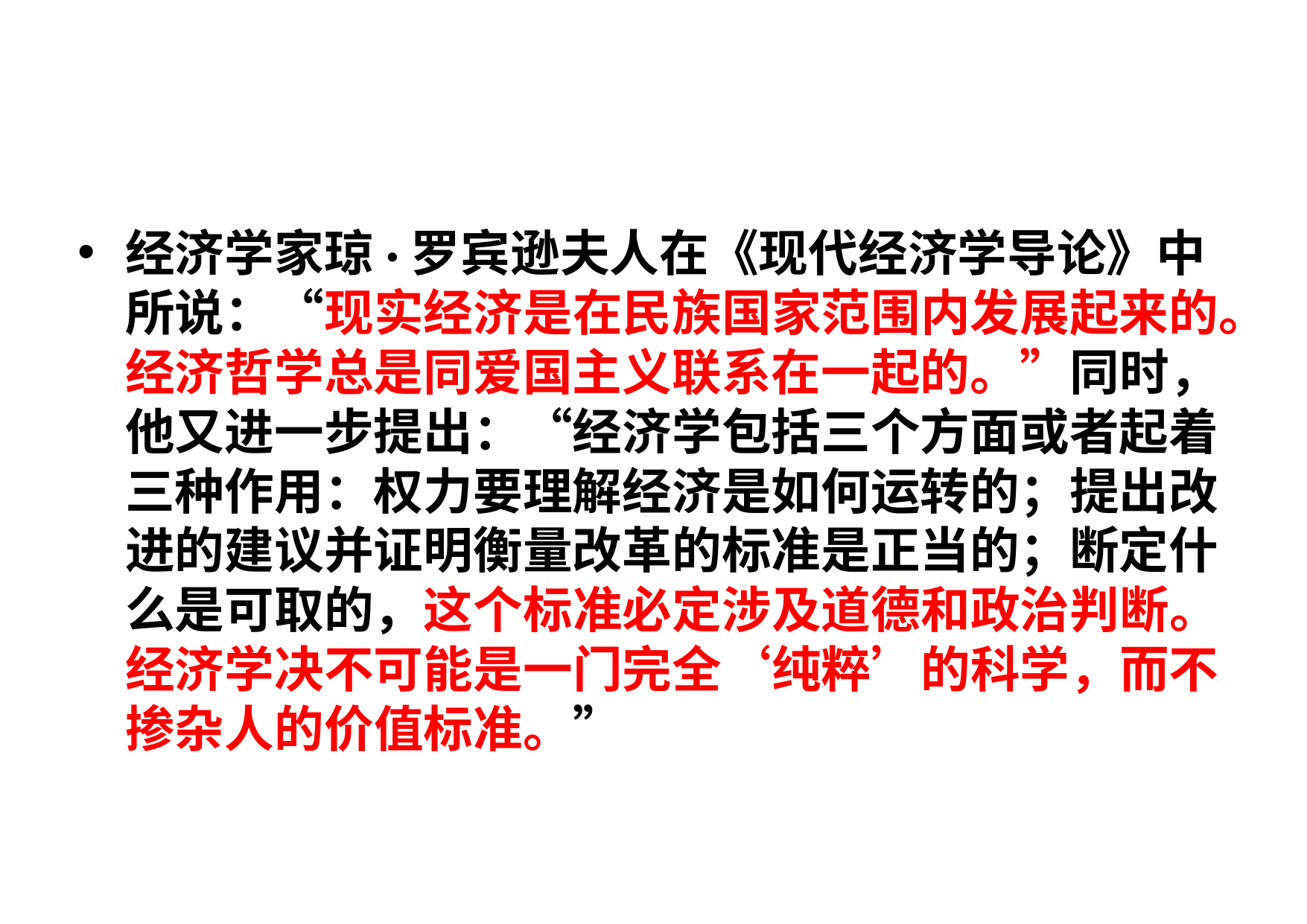

#
经济学家琼·罗宾逊夫人在《现代经济学导论》中所说：“现实经济是在民族国家范围内发展起来的。经济哲学总是同爱国主义联系在一起的。”同时，他又进一步提出：“经济学包括三个方面或者起着三种作用：权力要理解经济是如何运转的；提出改进的建议并证明衡量改革的标准是正当的；断定什么是可取的，这个标准必定涉及道德和政治判断。经济学决不可能是一门完全‘纯粹’的科学，而不掺杂人的价值标准。”